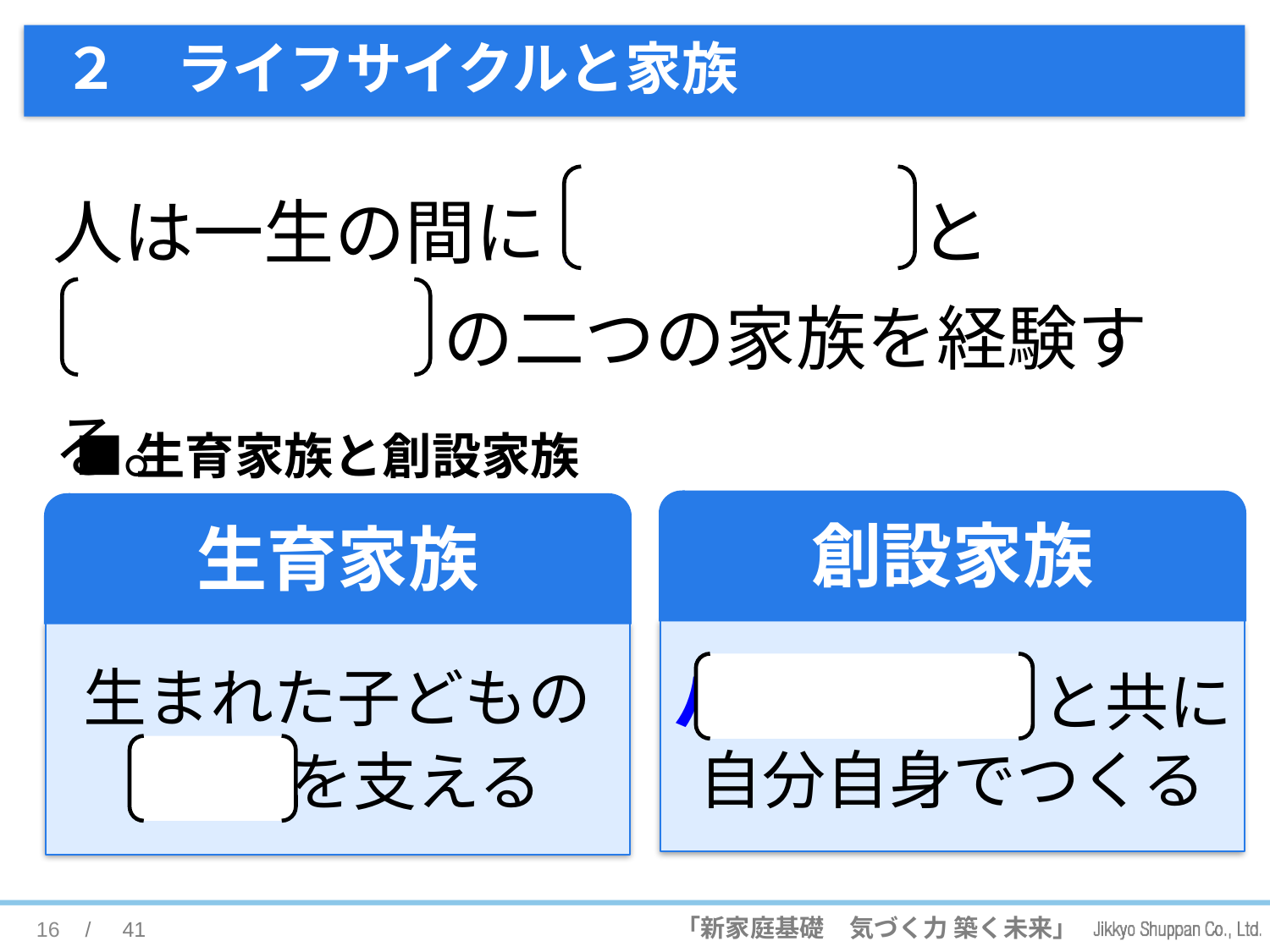

# ２　ライフサイクルと家族
人は一生の間に 生育家族 と
 創設家族 の二つの家族を経験する。

■生育家族と創設家族
創設家族
パートナー と共に
自分自身でつくる
生育家族
生まれた子どもの
成長 を支える

16